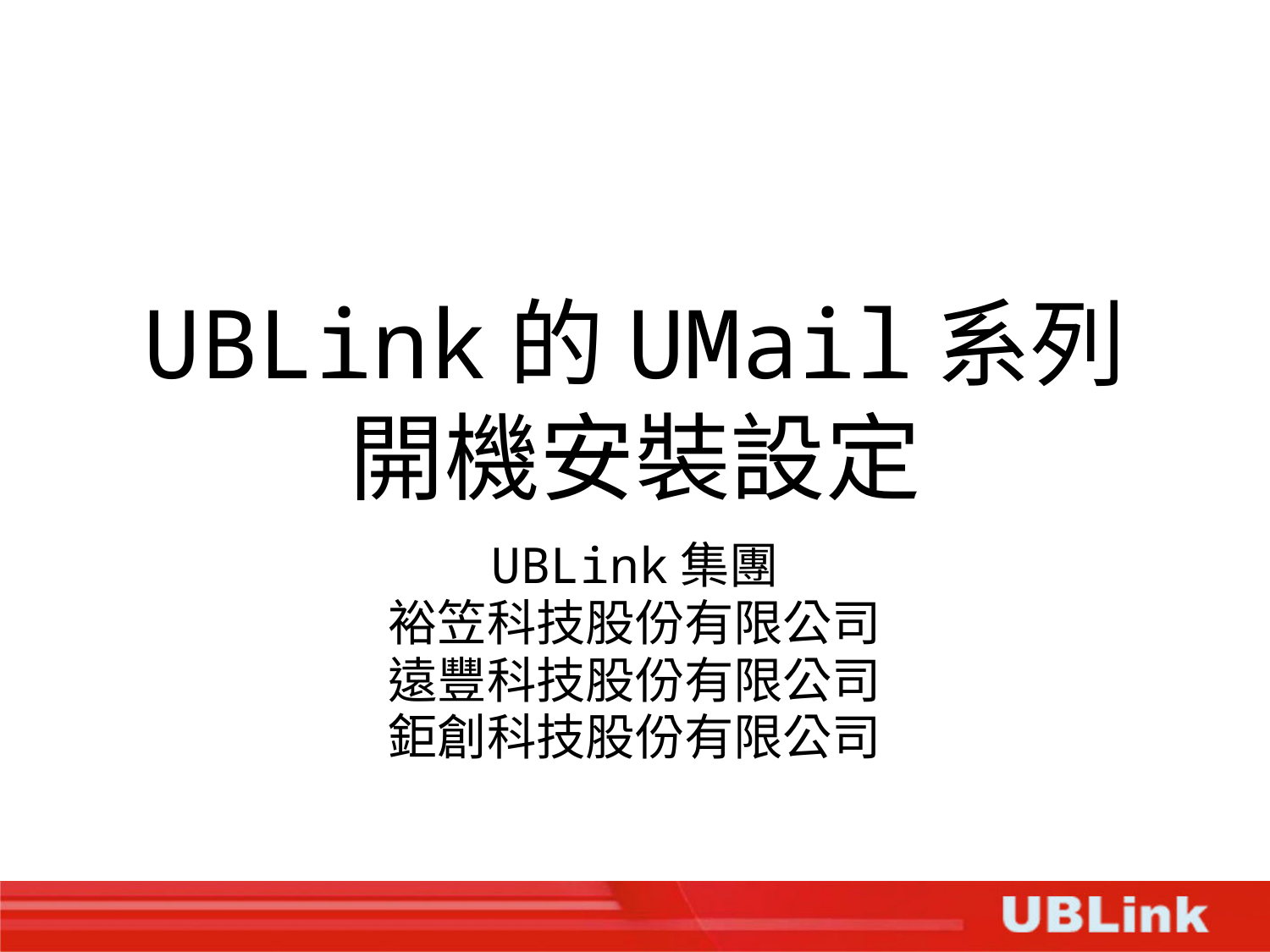

# UBLink的UMail系列 開機安裝設定
UBLink集團
裕笠科技股份有限公司
遠豐科技股份有限公司
鉅創科技股份有限公司